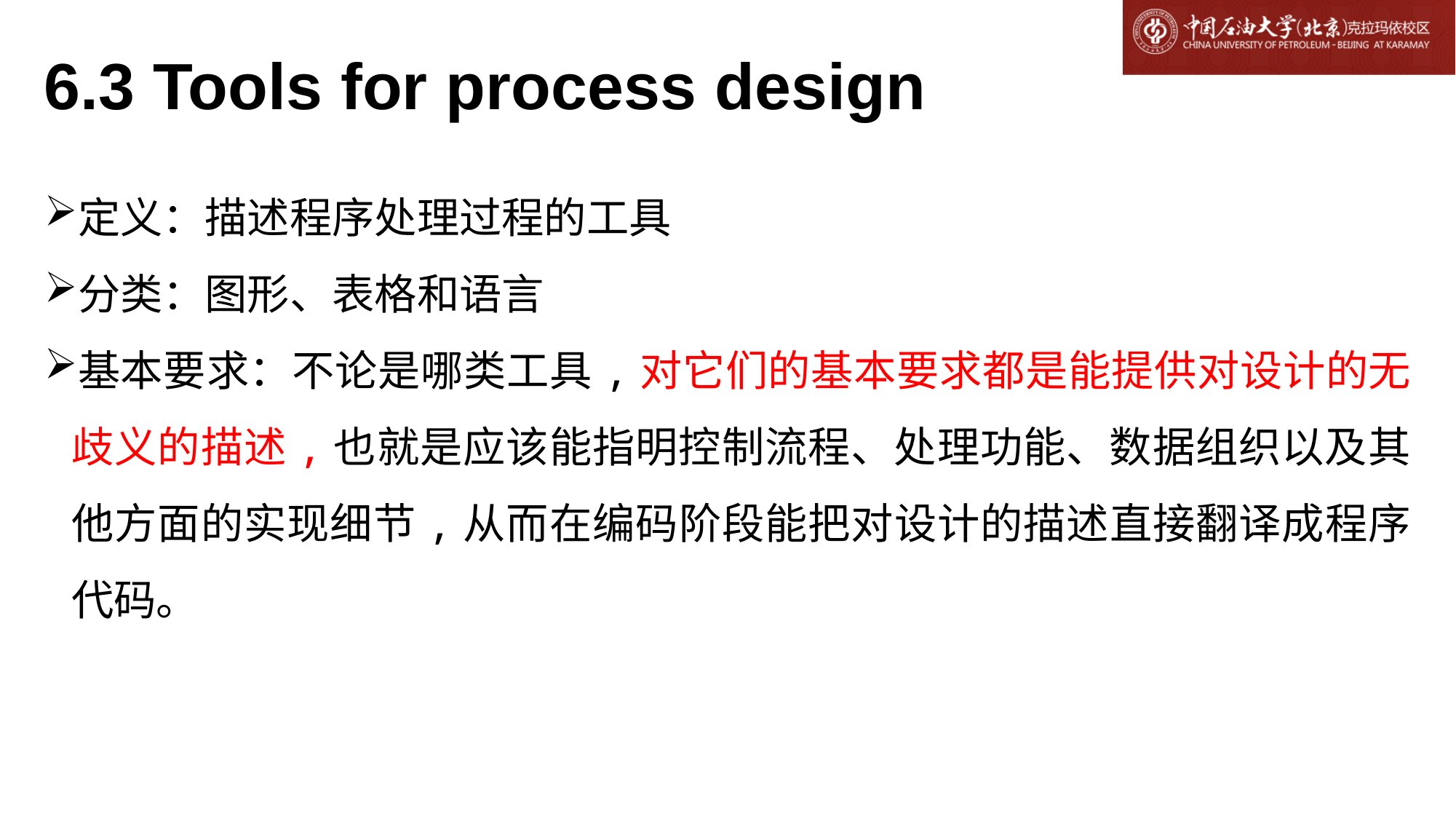

# 6.3 Tools for process design
定义：描述程序处理过程的工具
分类：图形、表格和语言
基本要求：不论是哪类工具,对它们的基本要求都是能提供对设计的无歧义的描述,也就是应该能指明控制流程、处理功能、数据组织以及其他方面的实现细节,从而在编码阶段能把对设计的描述直接翻译成程序代码。